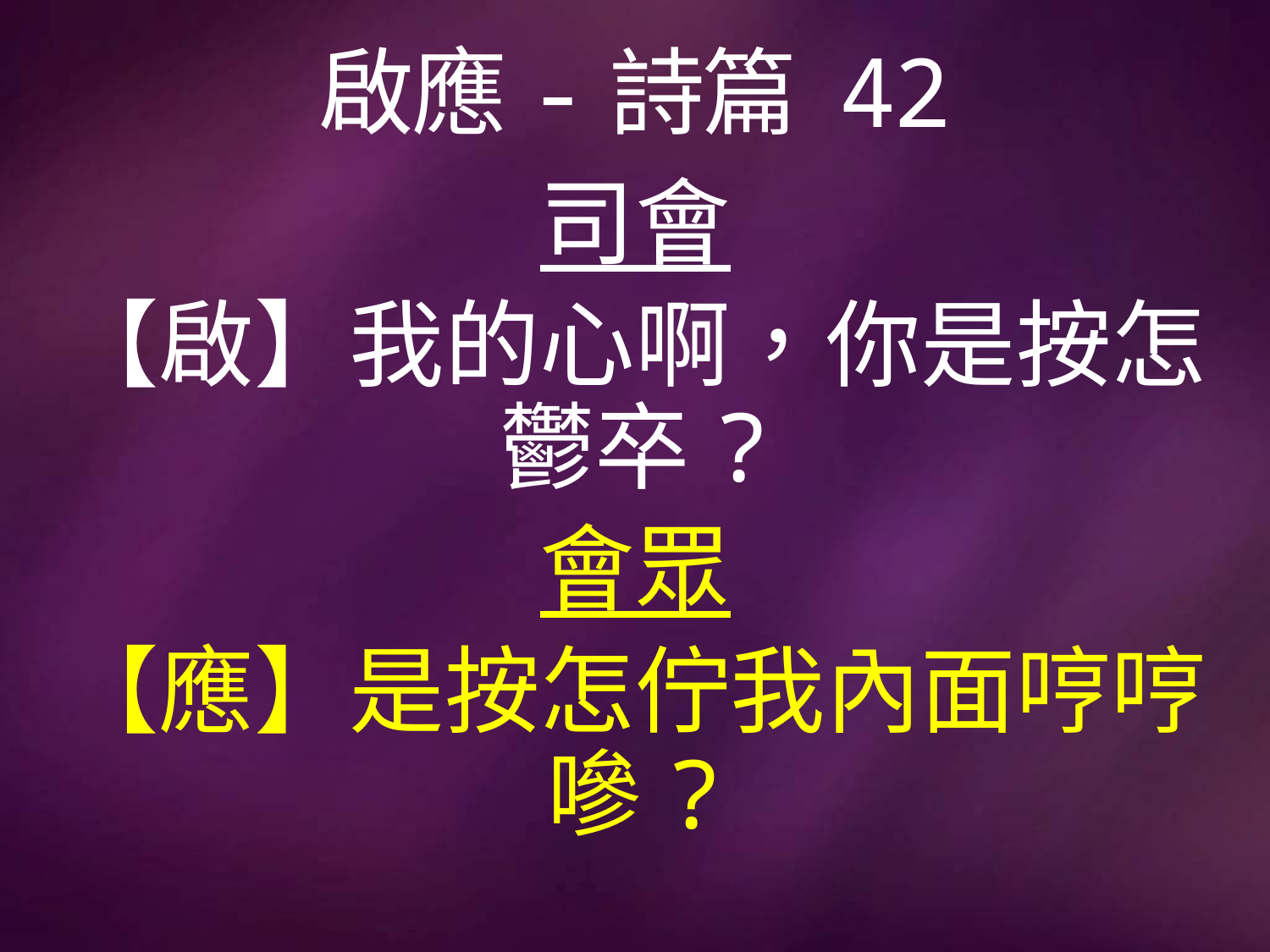

# 啟應-詩篇 42
司會
【啟】我的心啊，你是按怎鬱卒?
會眾
【應】是按怎佇我內面哼哼嘇?